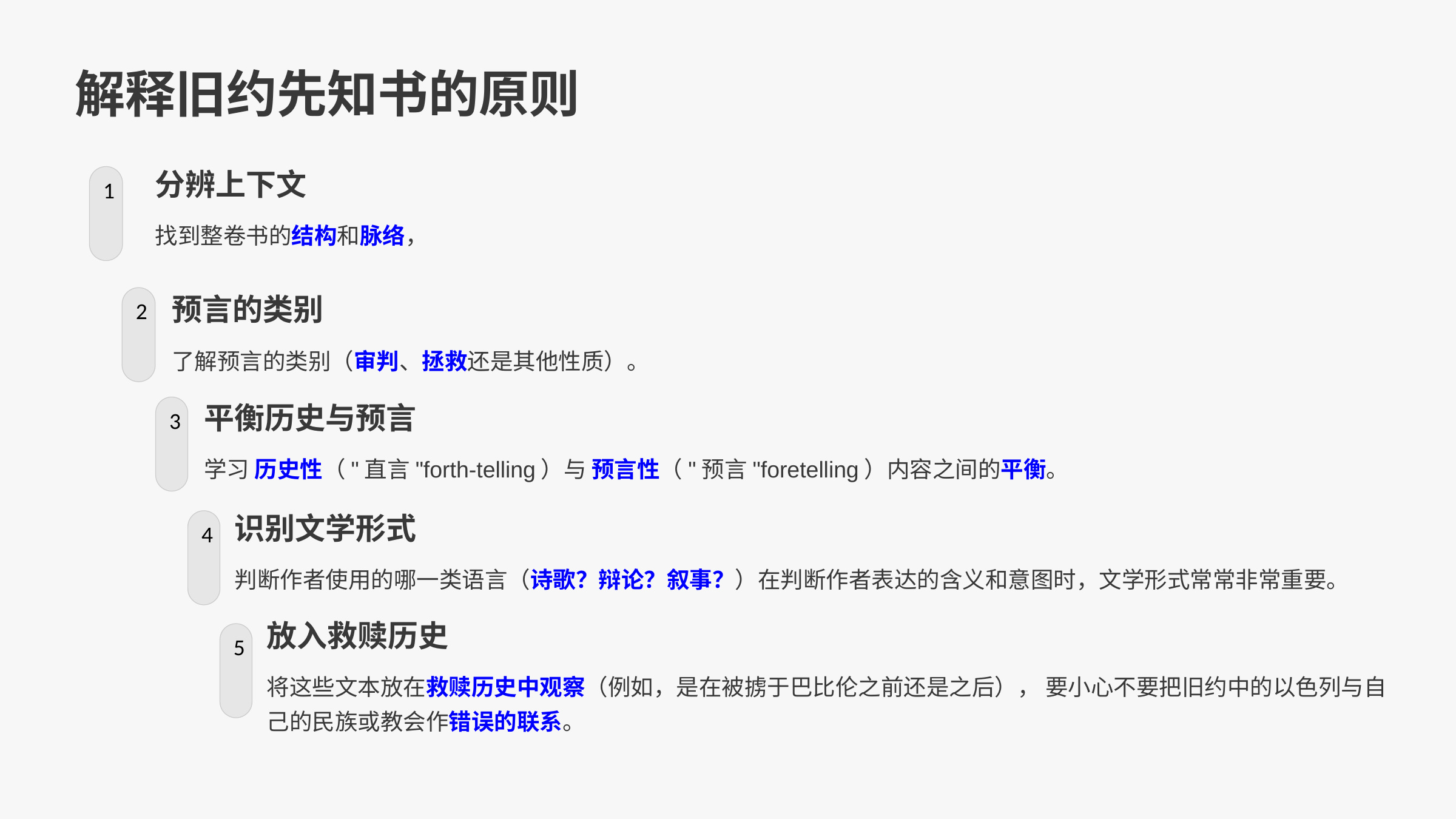

解释旧约先知书的原则
1
分辨上下文
找到整卷书的结构和脉络，
2
预言的类别
了解预言的类别（审判、拯救还是其他性质）。
3
平衡历史与预言
学习 历史性（"直言"forth-telling）与 预言性（"预言"foretelling）内容之间的平衡。
4
识别文学形式
判断作者使用的哪一类语言（诗歌？辩论？叙事？）在判断作者表达的含义和意图时，文学形式常常非常重要。
5
放入救赎历史
将这些文本放在救赎历史中观察（例如，是在被掳于巴比伦之前还是之后）， 要小心不要把旧约中的以色列与自己的民族或教会作错误的联系。